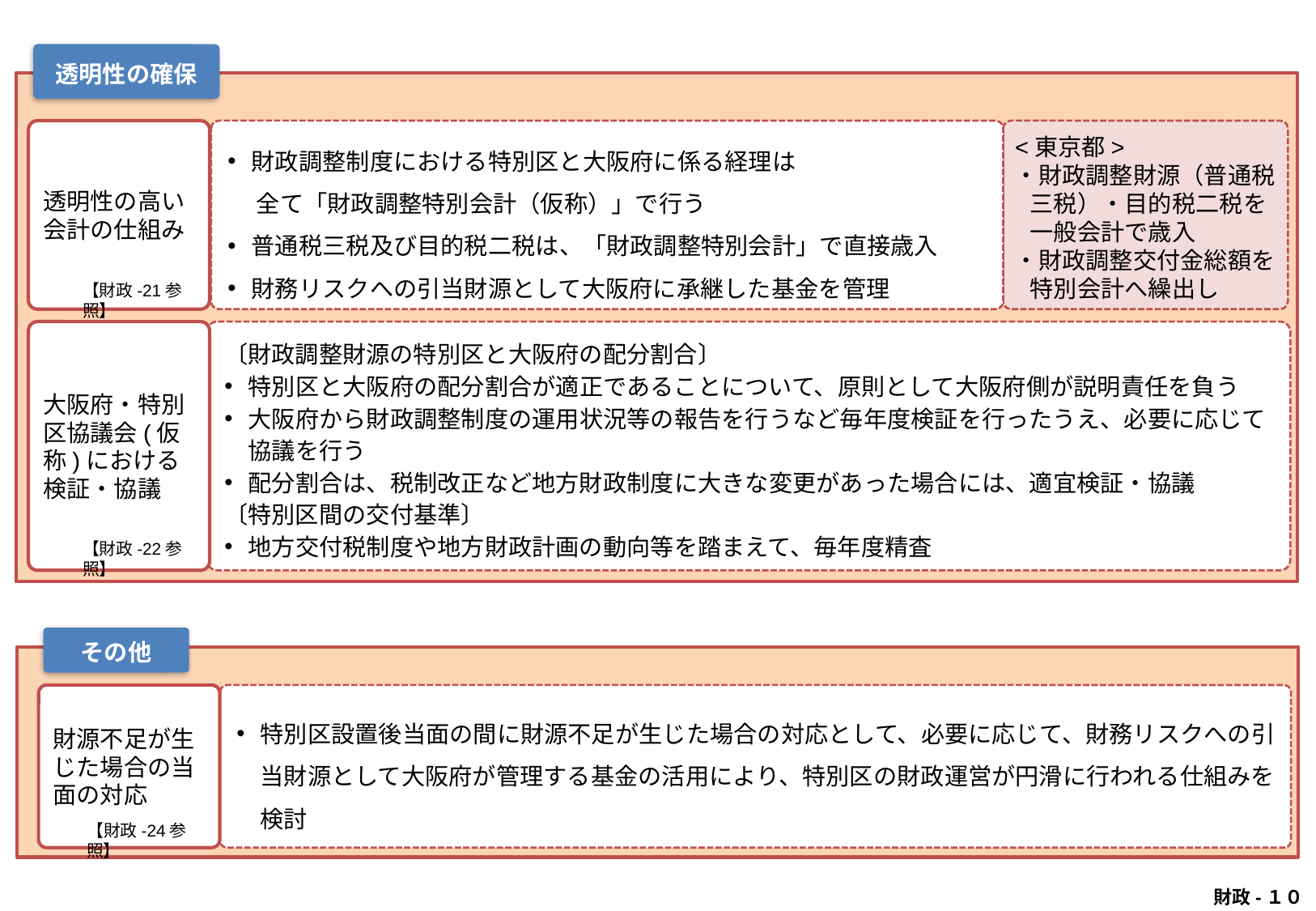

透明性の確保

透明性の高い会計の仕組み
財政調整制度における特別区と大阪府に係る経理は
　 全て「財政調整特別会計（仮称）」で行う
普通税三税及び目的税二税は、「財政調整特別会計」で直接歳入
財務リスクへの引当財源として大阪府に承継した基金を管理
<東京都>
・財政調整財源（普通税三税）・目的税二税を一般会計で歳入
・財政調整交付金総額を特別会計へ繰出し
【財政-21参照】
大阪府・特別区協議会(仮称)における検証・協議
〔財政調整財源の特別区と大阪府の配分割合〕
特別区と大阪府の配分割合が適正であることについて、原則として大阪府側が説明責任を負う
大阪府から財政調整制度の運用状況等の報告を行うなど毎年度検証を行ったうえ、必要に応じて協議を行う
配分割合は、税制改正など地方財政制度に大きな変更があった場合には、適宜検証・協議
〔特別区間の交付基準〕
地方交付税制度や地方財政計画の動向等を踏まえて、毎年度精査
【財政-22参照】
その他

財源不足が生じた場合の当面の対応
特別区設置後当面の間に財源不足が生じた場合の対応として、必要に応じて、財務リスクへの引当財源として大阪府が管理する基金の活用により、特別区の財政運営が円滑に行われる仕組みを検討
【財政-24参照】
 財政-１０